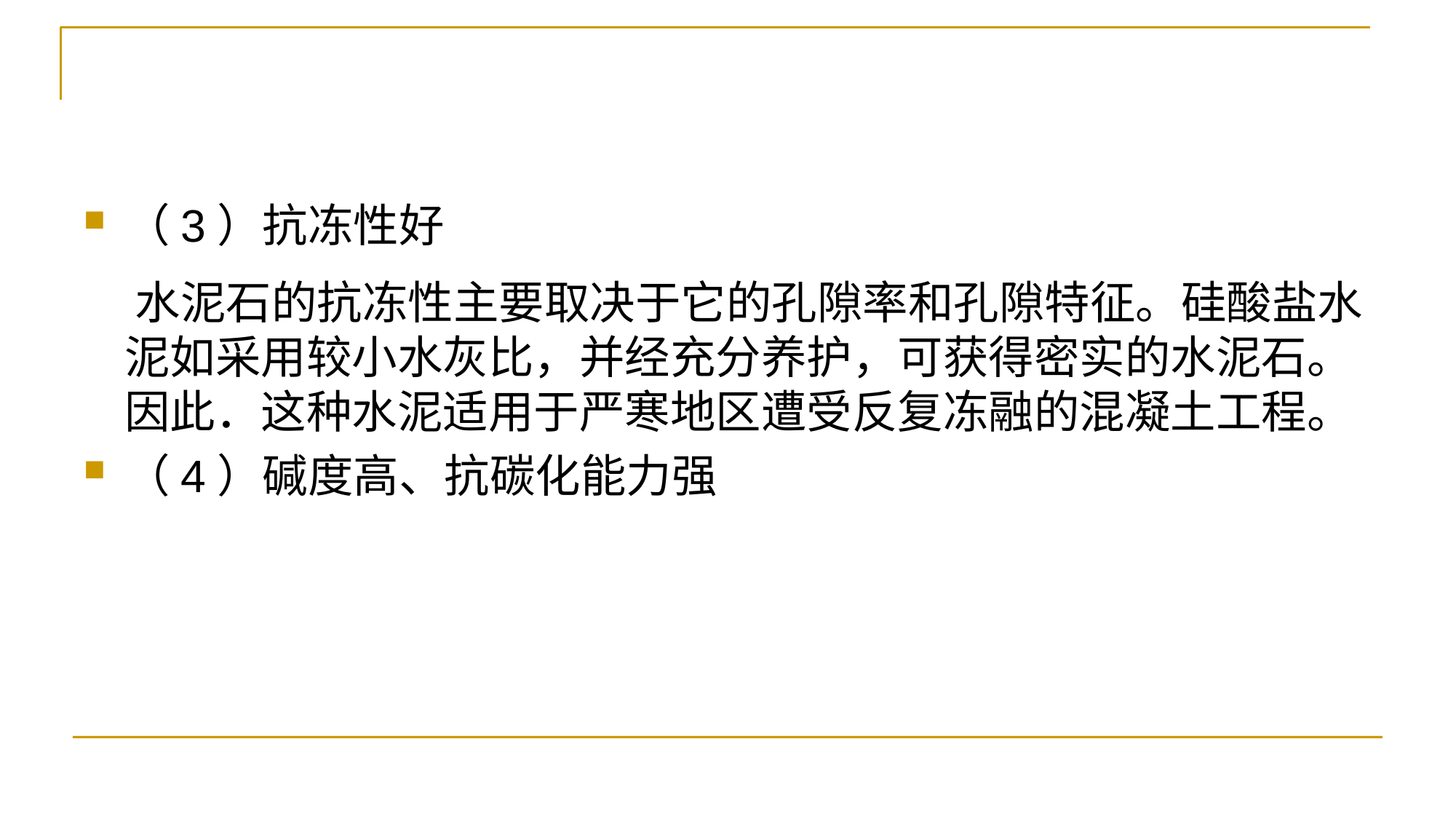

（3）抗冻性好
    水泥石的抗冻性主要取决于它的孔隙率和孔隙特征。硅酸盐水泥如采用较小水灰比，并经充分养护，可获得密实的水泥石。因此．这种水泥适用于严寒地区遭受反复冻融的混凝土工程。
（4）碱度高、抗碳化能力强